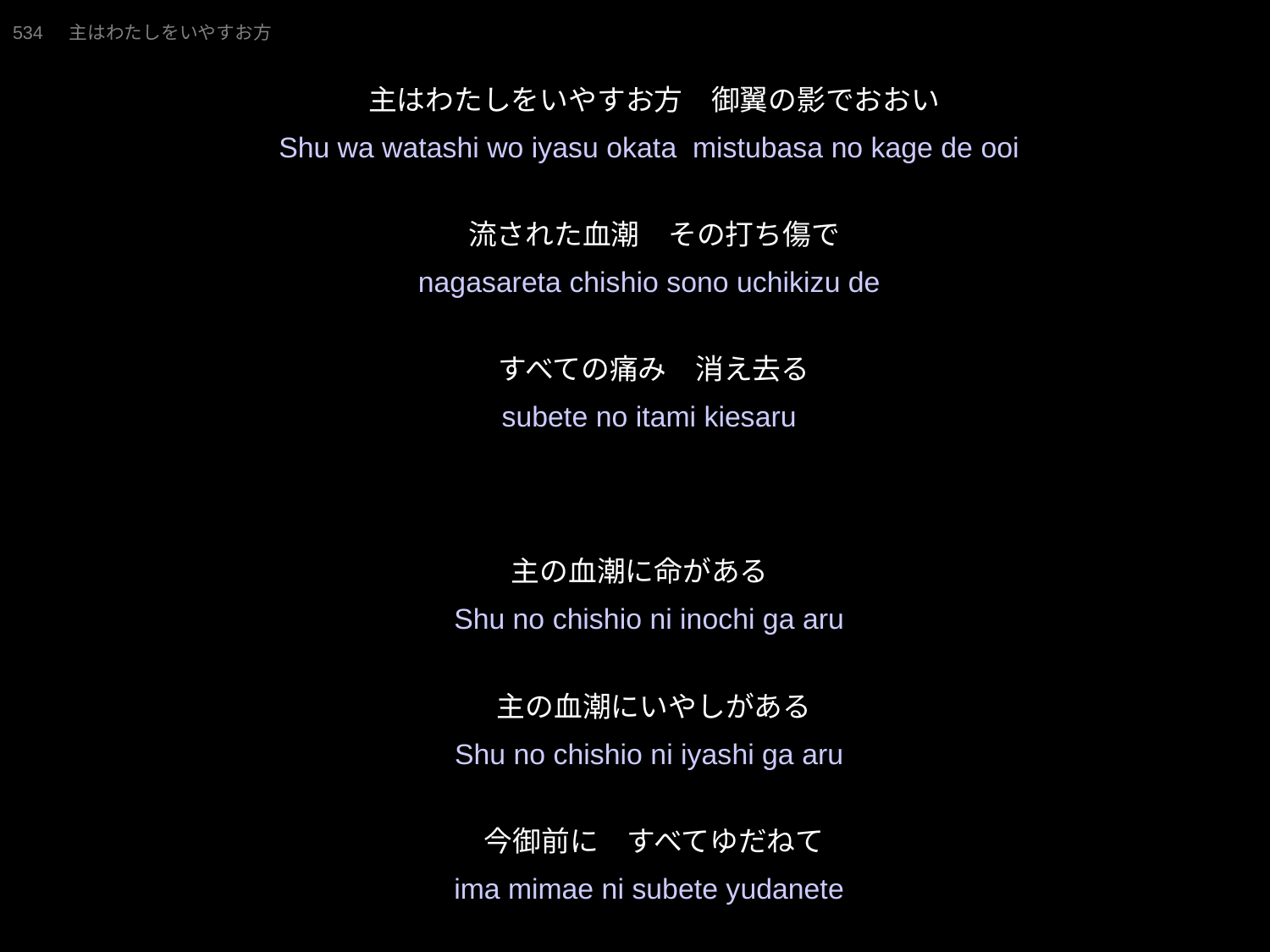

534　主はわたしをいやすお方
210124_Yoshiya_pp.ppt
しゅはわたしをいやすおかた
★W
主はわたしをいやすお方　御翼の影でおおい

流された血潮　その打ち傷で

すべての痛み　消え去る

主の血潮に命がある

主の血潮にいやしがある

今御前に　すべてゆだねて

主のいやし　受け取ろう
★４
Shu wa watashi wo iyasu okata  mistubasa no kage de ooi

nagasareta chishio sono uchikizu de

subete no itami kiesaru

Shu no chishio ni inochi ga aru

Shu no chishio ni iyashi ga aru

ima mimae ni subete yudanete

Shu no iyashi uketoroo